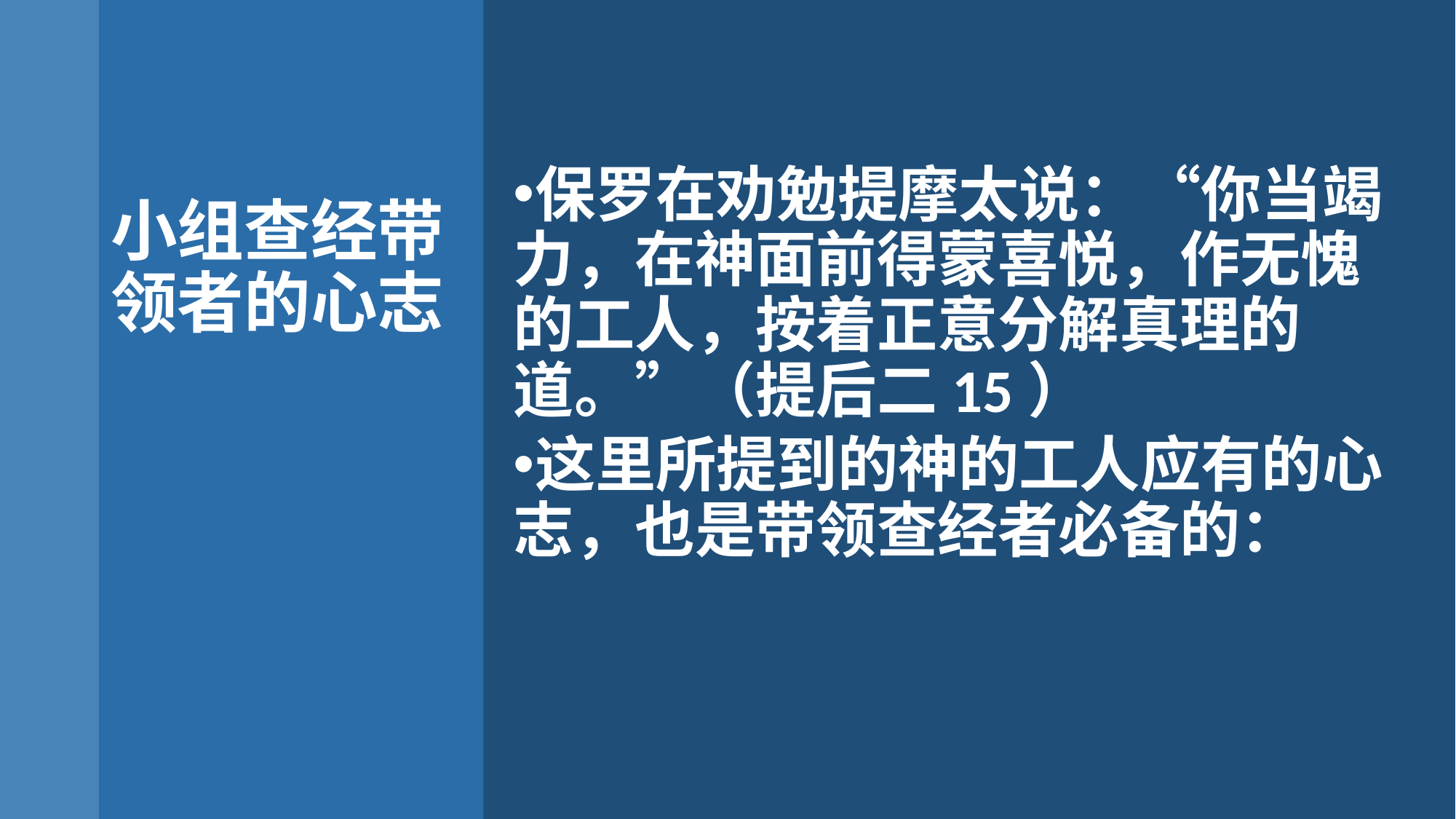

保罗在劝勉提摩太说：“你当竭力，在神面前得蒙喜悦，作无愧的工人，按着正意分解真理的道。”（提后二15）
这里所提到的神的工人应有的心志，也是带领查经者必备的：
# 小组查经带领者的心志